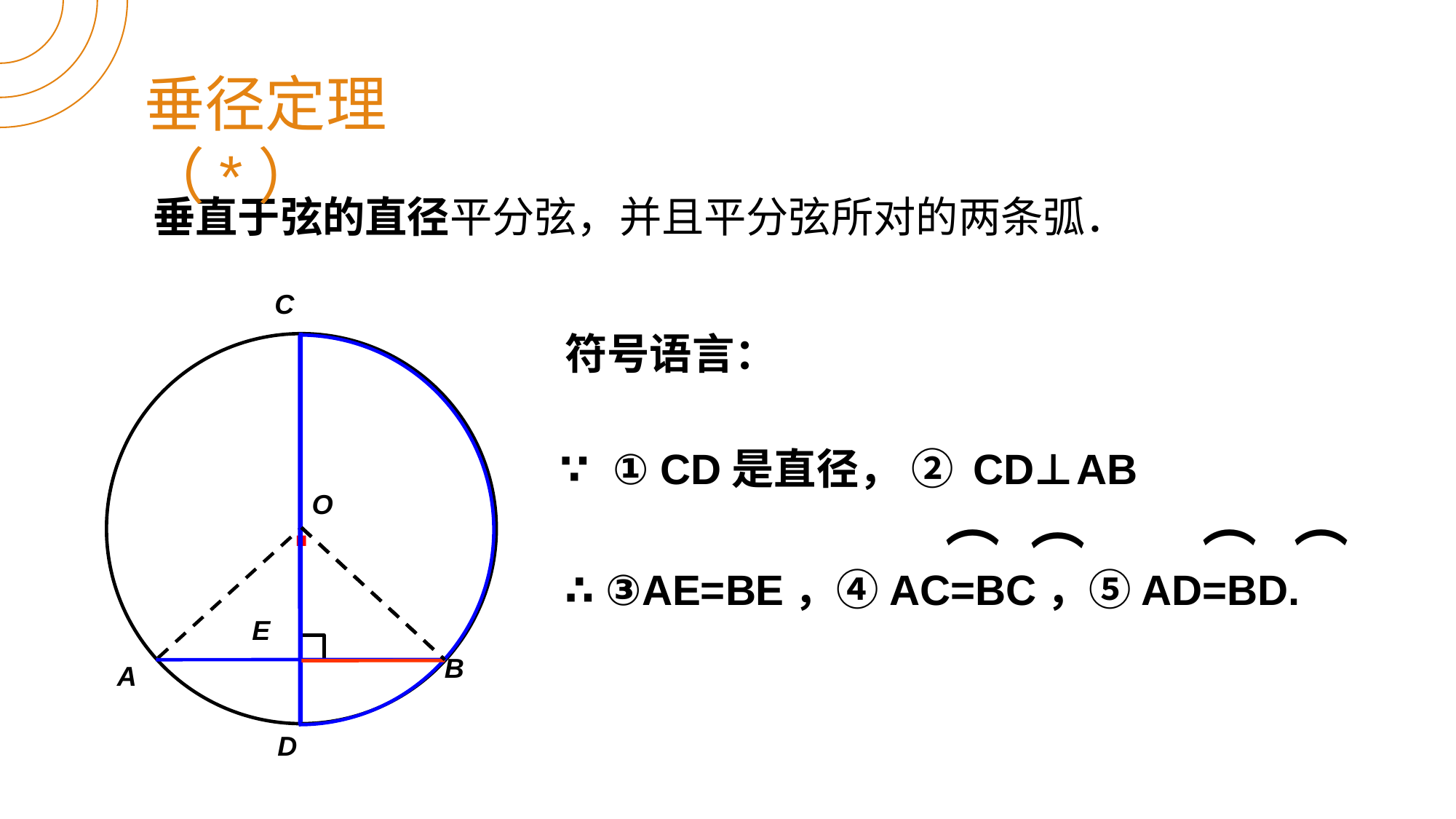

垂径定理（*）
垂直于弦的直径平分弦，并且平分弦所对的两条弧．
C
符号语言：

·
∵  ① CD是直径， ② CD⊥AB
O
⌒
⌒
∴ ③AE=BE，④AC=BC，⑤AD=BD.
⌒
⌒

E

B
A

D